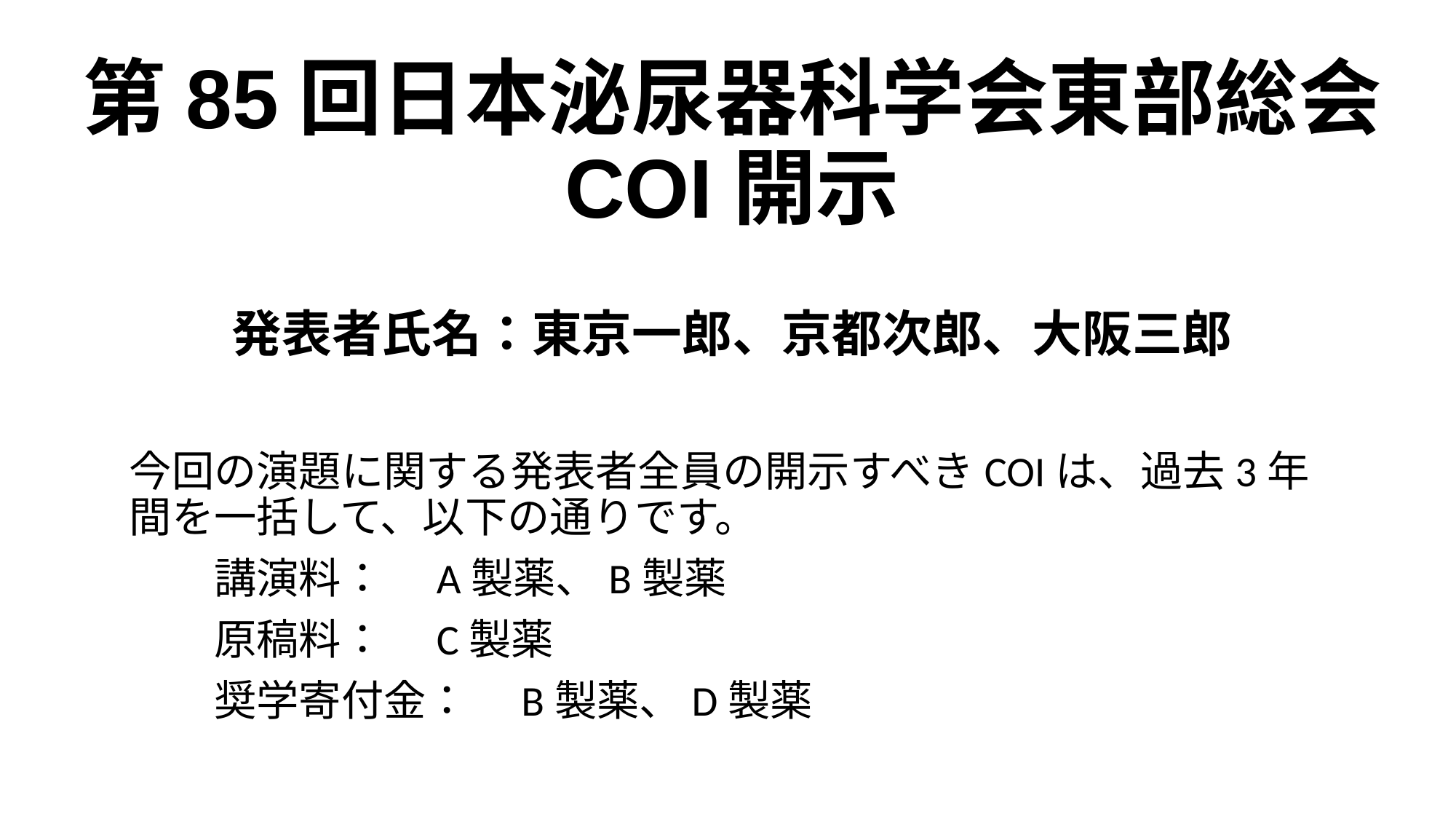

第85回日本泌尿器科学会東部総会
COI開示
発表者氏名：東京一郎、京都次郎、大阪三郎
今回の演題に関する発表者全員の開示すべきCOIは、過去3年間を一括して、以下の通りです。
　　講演料：　A製薬、B製薬
　　原稿料：　C製薬
　　奨学寄付金：　B製薬、D製薬